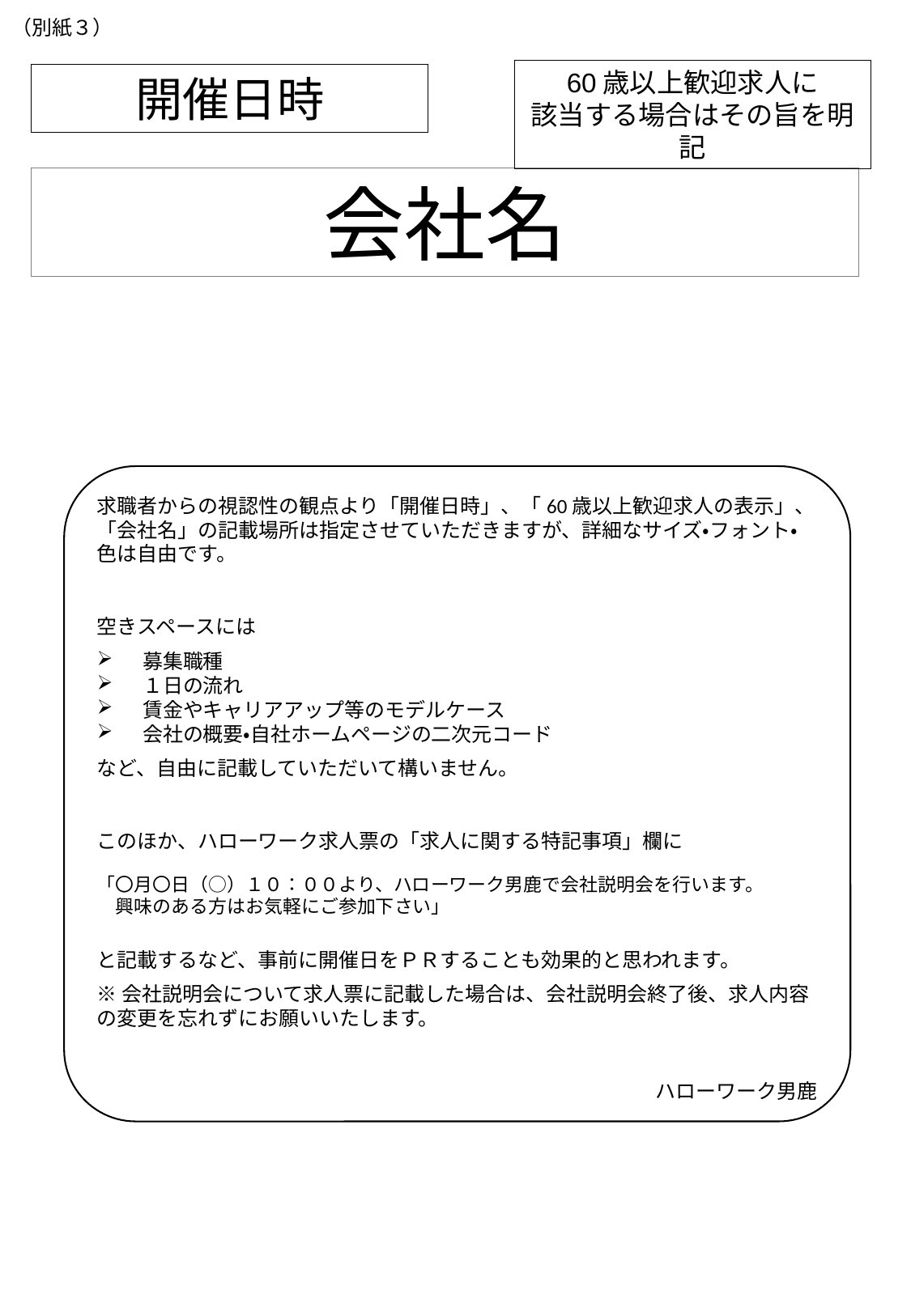

（別紙３）
60歳以上歓迎求人に
該当する場合はその旨を明記
開催日時
会社名
求職者からの視認性の観点より「開催日時」、「60歳以上歓迎求人の表示」、「会社名」の記載場所は指定させていただきますが、詳細なサイズ・フォント・色は自由です。

空きスペースには

募集職種
１日の流れ
賃金やキャリアアップ等のモデルケース
会社の概要・自社ホームページの二次元コード

など、自由に記載していただいて構いません。

このほか、ハローワーク求人票の「求人に関する特記事項」欄に

「〇月〇日（○）１０：００より、ハローワーク男鹿で会社説明会を行います。
　興味のある方はお気軽にご参加下さい」

と記載するなど、事前に開催日をＰＲすることも効果的と思われます。

※会社説明会について求人票に記載した場合は、会社説明会終了後、求人内容の変更を忘れずにお願いいたします。

ハローワーク男鹿